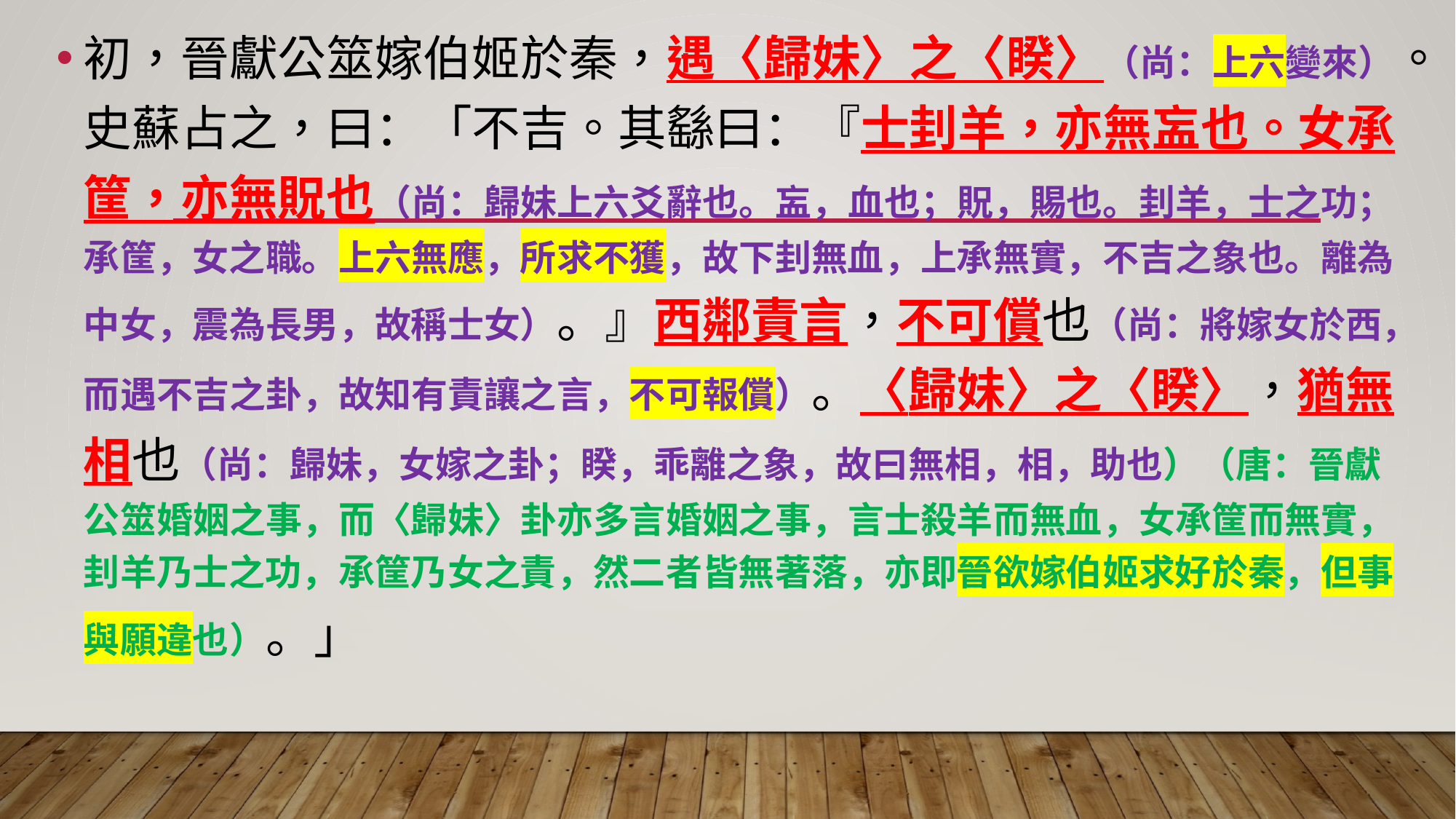

初，晉獻公筮嫁伯姬於秦，遇〈歸妹〉之〈睽〉（尚：上六變來）。史蘇占之，曰：「不吉。其繇曰：『士刲羊，亦無衁也。女承筐，亦無貺也（尚：歸妹上六爻辭也。衁，血也；貺，賜也。刲羊，士之功；承筐，女之職。上六無應，所求不獲，故下刲無血，上承無實，不吉之象也。離為中女，震為長男，故稱士女）。』西鄰責言，不可償也（尚：將嫁女於西，而遇不吉之卦，故知有責讓之言，不可報償）。〈歸妹〉之〈睽〉，猶無相也（尚：歸妹，女嫁之卦；睽，乖離之象，故曰無相，相，助也）（唐：晉獻公筮婚姻之事，而〈歸妹〉卦亦多言婚姻之事，言士殺羊而無血，女承筐而無實，刲羊乃士之功，承筐乃女之責，然二者皆無著落，亦即晉欲嫁伯姬求好於秦，但事與願違也）。」